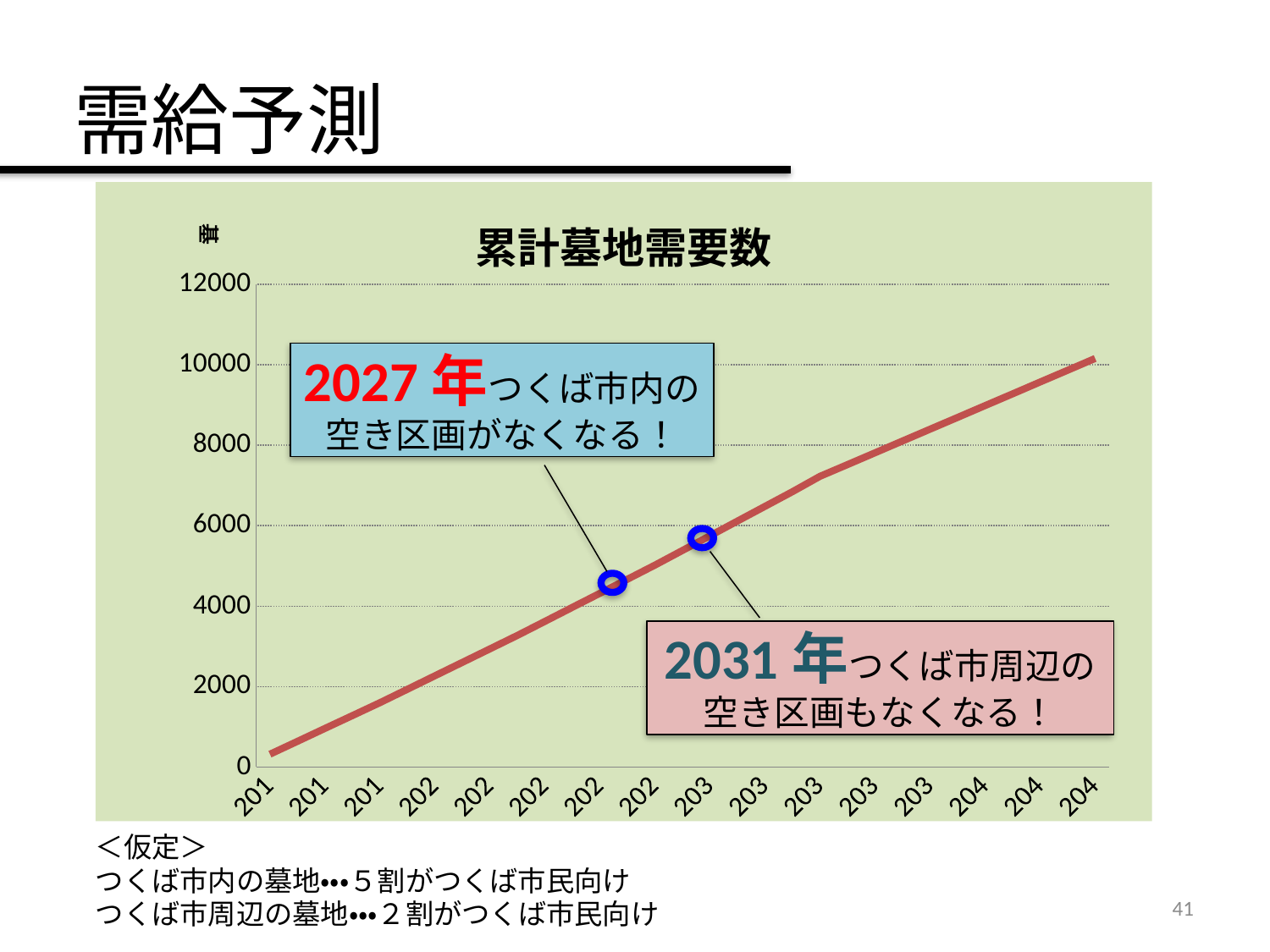

# 需給予測

### Chart: 累計墓地需要数

| Category |  |
|---|---|
| 2015年 | 320.2857143999996 |
| 2016年 | 640.5714287999979 |
| 2017年 | 960.8571431999841 |
| 2018年 | 1281.1428576 |
| 2019年 | 1601.428572 |
| 2020年 | 1936.005820933333 |
| 2021年 | 2270.583069866665 |
| 2022年 | 2605.1603188 |
| 2023年 | 2939.737567733334 |
| 2024年 | 3274.314816666667 |
| 2025年 | 3623.579285733334 |
| 2026年 | 3972.8437548 |
| 2027年 | 4322.10822386667 |
| 2028年 | 4671.372692933332 |
| 2029年 | 5020.637162000001 |
| 2030年 | 5385.873237333331 |
| 2031年 | 5751.109312666667 |
| 2032年 | 6116.345388000001 |
| 2033年 | 6481.581463333334 |
| 2034年 | 6846.817538666668 |
| 2035年 | 7227.899782400001 |
| 2036年 | 7520.899782400001 |
| 2037年 | 7813.899782400001 |
| 2038年 | 8106.899782400001 |
| 2039年 | 8399.8997824 |
| 2040年 | 8692.8997824 |
| 2041年 | 8985.8997824 |
| 2042年 | 9278.8997824 |
| 2043年 | 9571.8997824 |
| 2044年 | 9864.8997824 |
| 2045年 | 10157.8997824 |
2027年つくば市内の
空き区画がなくなる！

2031年つくば市周辺の
空き区画もなくなる！
＜仮定＞
つくば市内の墓地・・・５割がつくば市民向け
つくば市周辺の墓地・・・２割がつくば市民向け
41